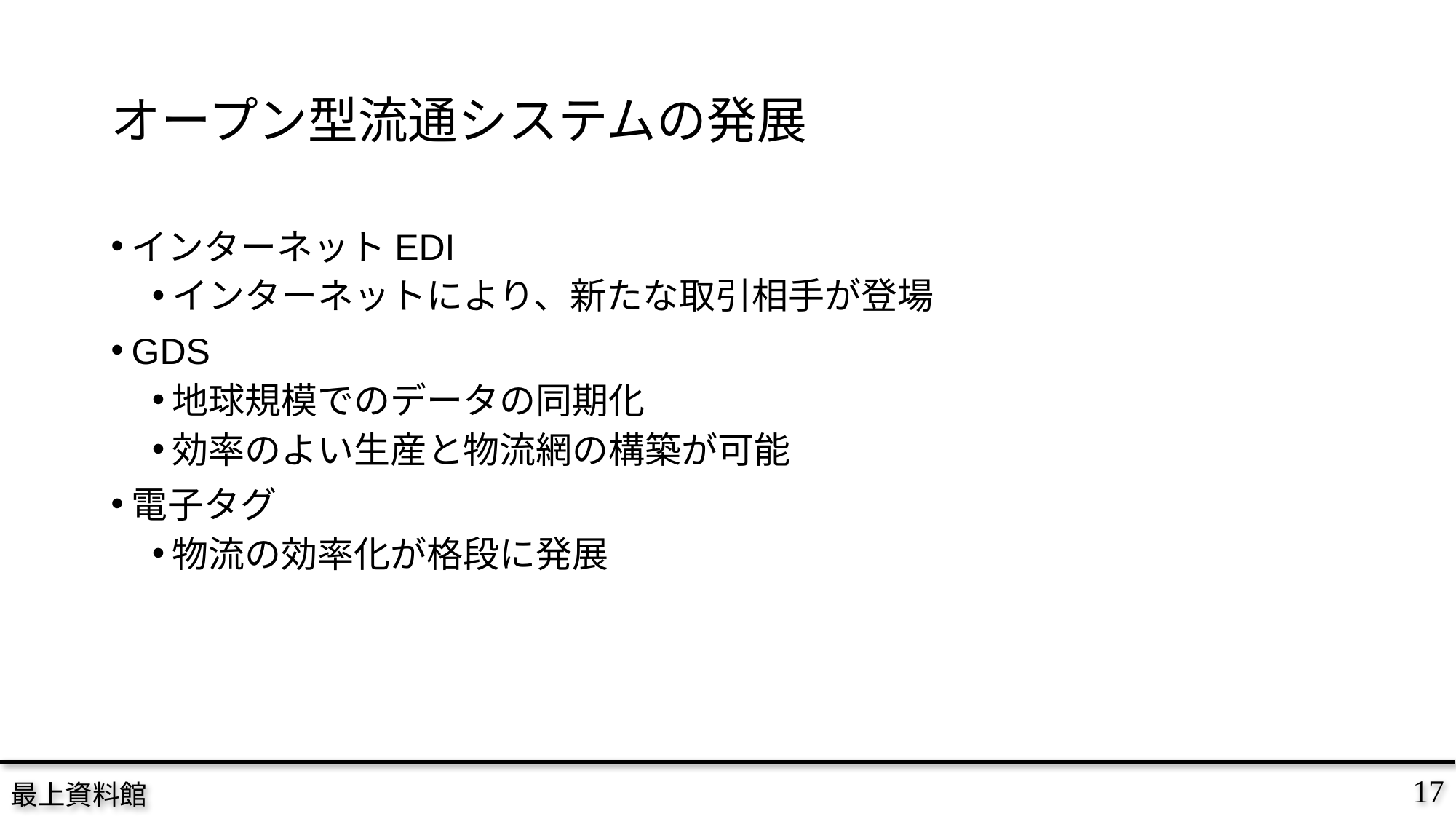

# オープン型流通システムの発展
インターネットEDI
インターネットにより、新たな取引相手が登場
GDS
地球規模でのデータの同期化
効率のよい生産と物流網の構築が可能
電子タグ
物流の効率化が格段に発展